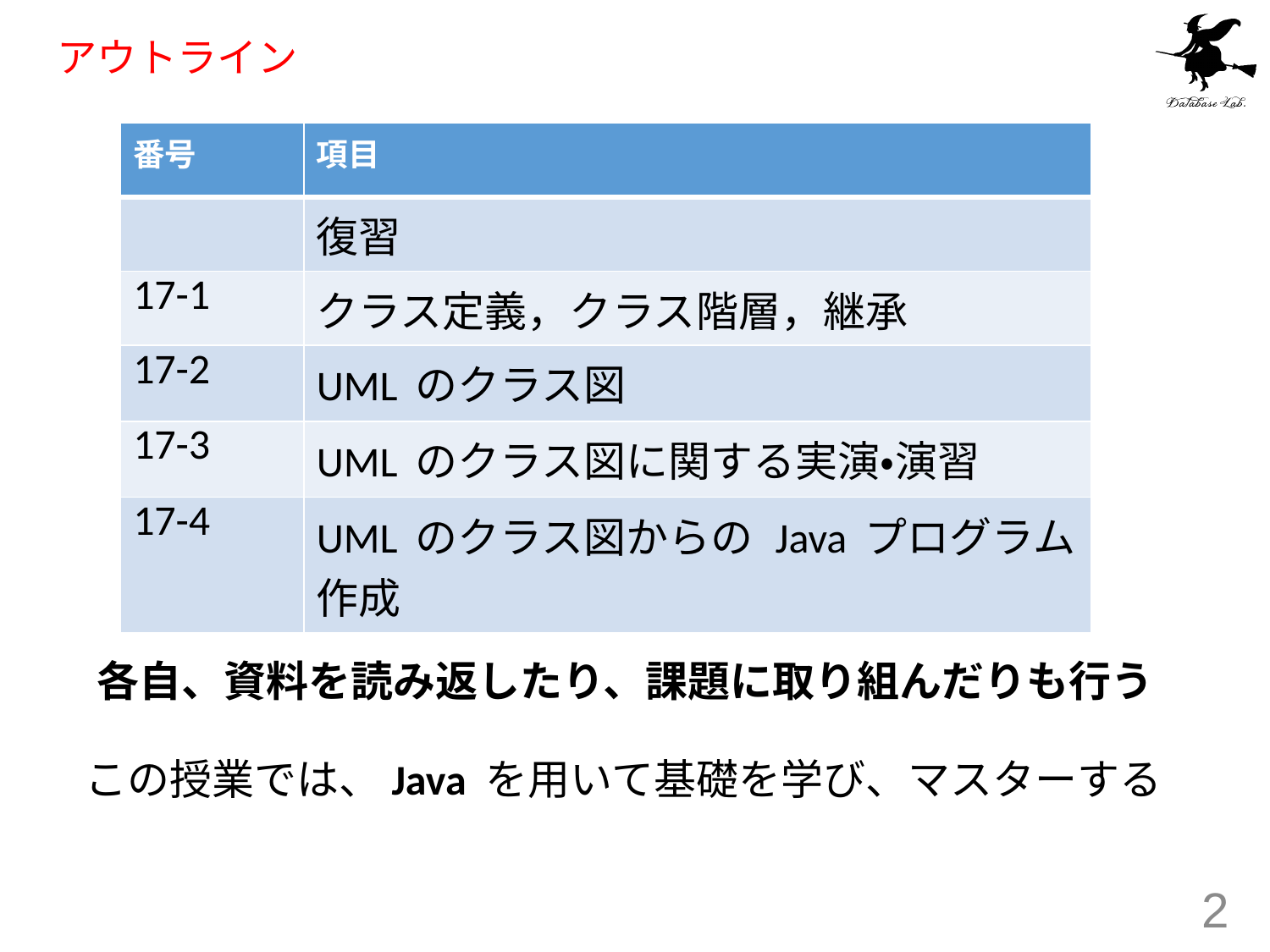

# アウトライン
| 番号 | 項目 |
| --- | --- |
|  | 復習 |
| 17-1 | クラス定義，クラス階層，継承 |
| 17-2 | UML のクラス図 |
| 17-3 | UML のクラス図に関する実演・演習 |
| 17-4 | UML のクラス図からの Java プログラム作成 |
各自、資料を読み返したり、課題に取り組んだりも行う
この授業では、Java を用いて基礎を学び、マスターする
2